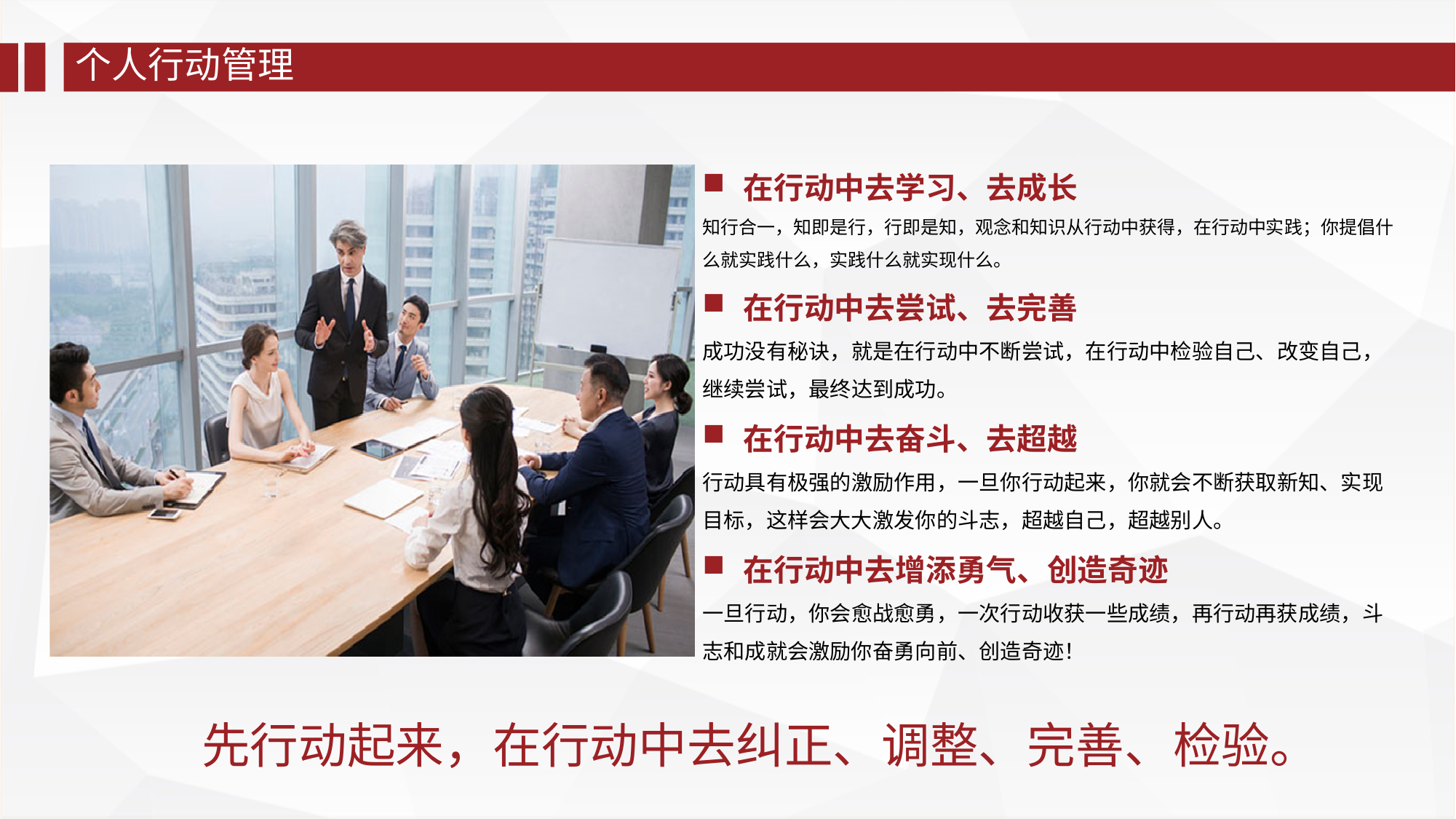

个人行动管理

在行动中去学习、去成长
知行合一，知即是行，行即是知，观念和知识从行动中获得，在行动中实践；你提倡什么就实践什么，实践什么就实现什么。
在行动中去尝试、去完善
成功没有秘诀，就是在行动中不断尝试，在行动中检验自己、改变自己，继续尝试，最终达到成功。
在行动中去奋斗、去超越
行动具有极强的激励作用，一旦你行动起来，你就会不断获取新知、实现目标，这样会大大激发你的斗志，超越自己，超越别人。
在行动中去增添勇气、创造奇迹
一旦行动，你会愈战愈勇，一次行动收获一些成绩，再行动再获成绩，斗志和成就会激励你奋勇向前、创造奇迹！

先行动起来，在行动中去纠正、调整、完善、检验。